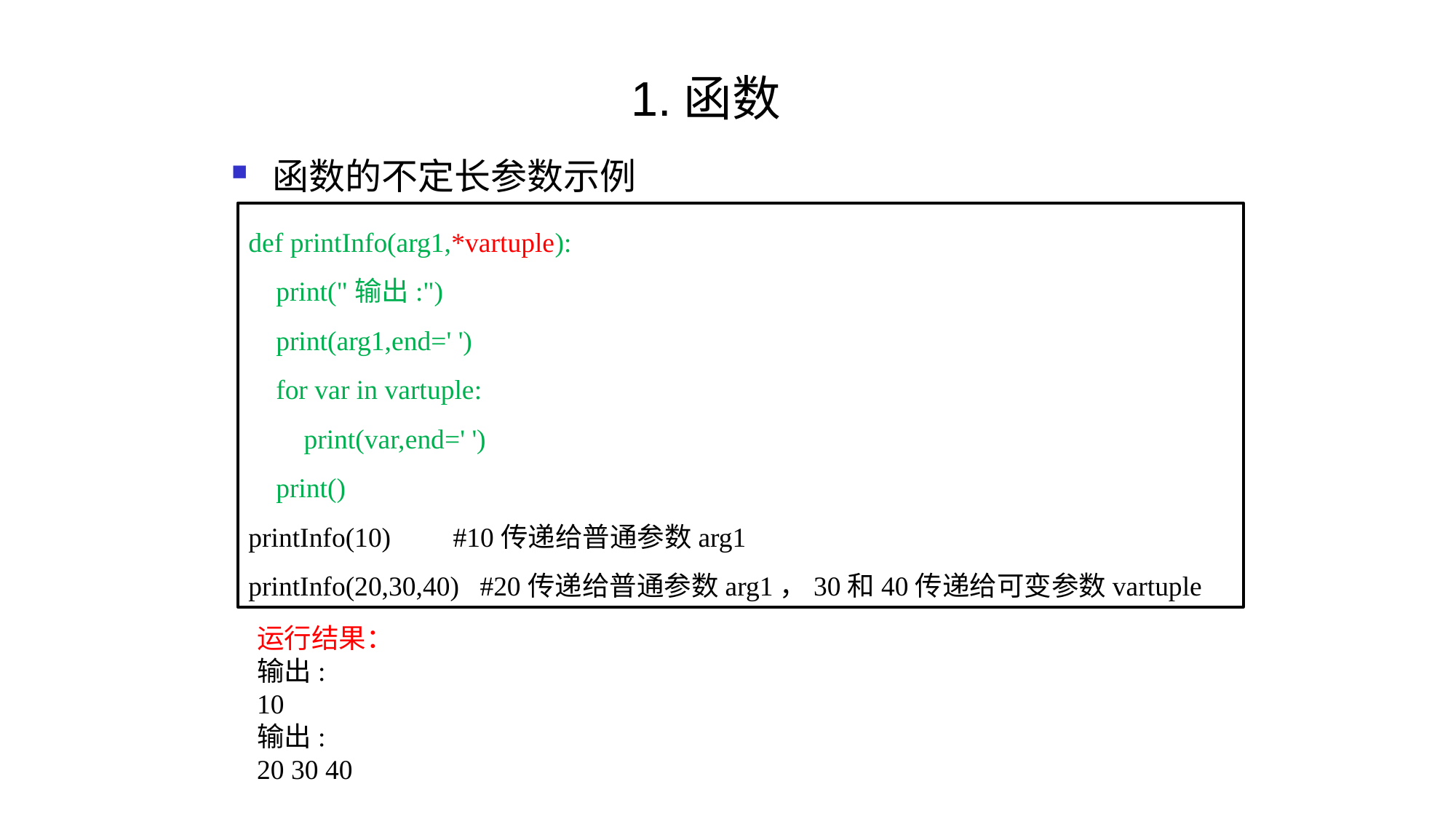

# 1.函数
函数的不定长参数示例
def printInfo(arg1,*vartuple):
    print("输出:")
    print(arg1,end=' ')
    for var in vartuple:
        print(var,end=' ')
    print()
printInfo(10)         #10传递给普通参数arg1
printInfo(20,30,40)   #20传递给普通参数arg1，30和40传递给可变参数vartuple
运行结果：
输出:
10
输出:
20 30 40